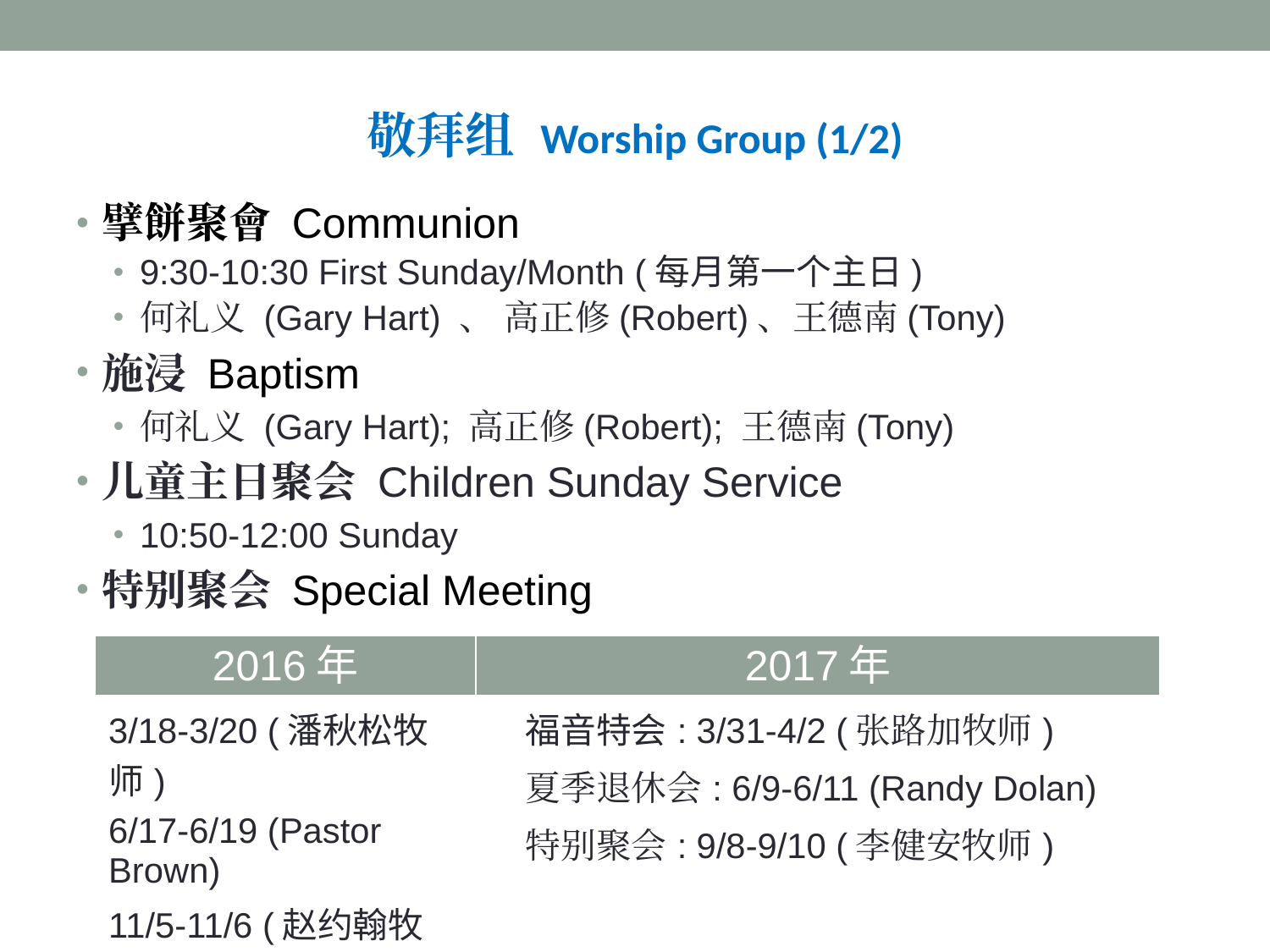

# 敬拜组 Worship Group (1/2)
擘餅聚會 Communion
9:30-10:30 First Sunday/Month (每月第一个主日)
何礼义 (Gary Hart) 、 高正修(Robert)、王德南(Tony)
施浸 Baptism
何礼义 (Gary Hart); 高正修(Robert); 王德南(Tony)
儿童主日聚会 Children Sunday Service
10:50-12:00 Sunday
特别聚会 Special Meeting

| 2016年 | 2017年 |
| --- | --- |
| 3/18-3/20 (潘秋松牧师) 6/17-6/19 (Pastor Brown) 11/5-11/6 (赵约翰牧师) | 福音特会: 3/31-4/2 (张路加牧师) 夏季退休会: 6/9-6/11 (Randy Dolan) 特别聚会: 9/8-9/10 (李健安牧师) |